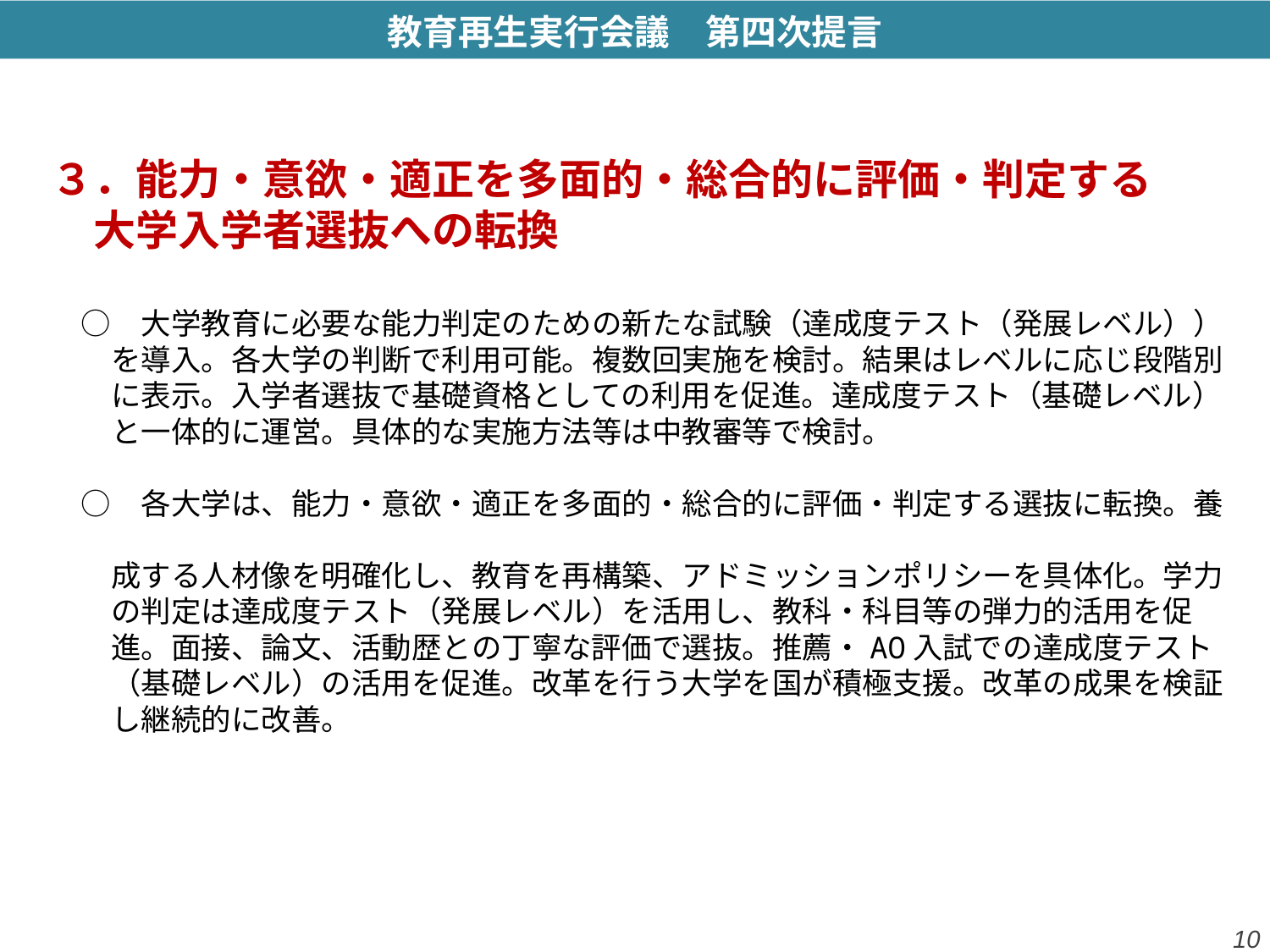

教育再生実行会議　第四次提言
３．能力・意欲・適正を多面的・総合的に評価・判定する
　大学入学者選抜への転換

　○　大学教育に必要な能力判定のための新たな試験（達成度テスト（発展レベル））
　　を導入。各大学の判断で利用可能。複数回実施を検討。結果はレベルに応じ段階別
　　に表示。入学者選抜で基礎資格としての利用を促進。達成度テスト（基礎レベル）
　　と一体的に運営。具体的な実施方法等は中教審等で検討。

　○　各大学は、能力・意欲・適正を多面的・総合的に評価・判定する選抜に転換。養
　　成する人材像を明確化し、教育を再構築、アドミッションポリシーを具体化。学力
　　の判定は達成度テスト（発展レベル）を活用し、教科・科目等の弾力的活用を促
　　進。面接、論文、活動歴との丁寧な評価で選抜。推薦・AO入試での達成度テスト
　　（基礎レベル）の活用を促進。改革を行う大学を国が積極支援。改革の成果を検証
　　し継続的に改善。

10